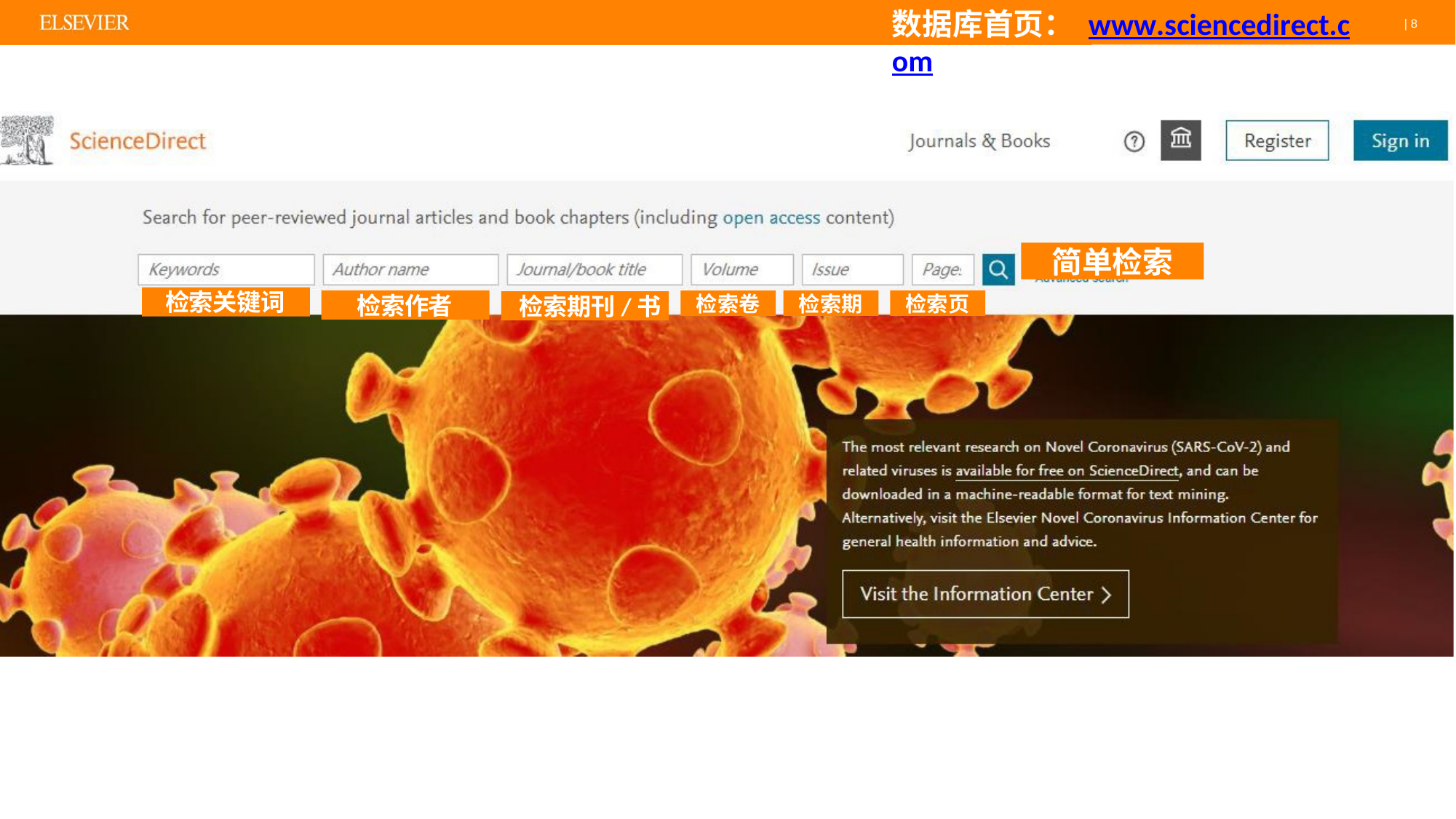

# 数据库首页： www.sciencedirect.com
| 8

简单检索
检索关键词
检索作者
检索期
检索页
检索卷
检索期刊/书